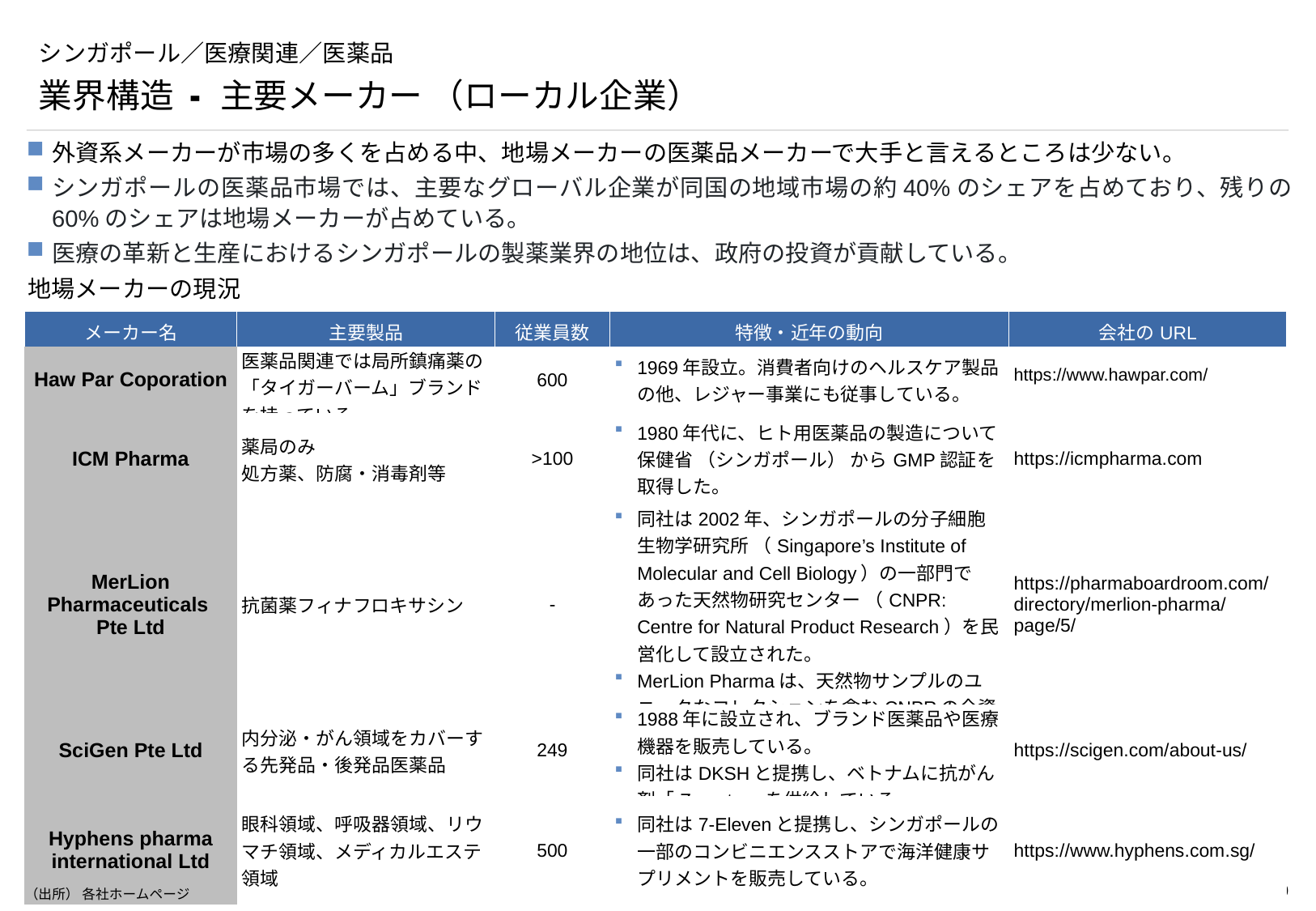

# シンガポール／医療関連／医薬品
業界構造 - 主要メーカー （ローカル企業）
外資系メーカーが市場の多くを占める中、地場メーカーの医薬品メーカーで大手と言えるところは少ない。
シンガポールの医薬品市場では、主要なグローバル企業が同国の地域市場の約40%のシェアを占めており、残りの60%のシェアは地場メーカーが占めている。
医療の革新と生産におけるシンガポールの製薬業界の地位は、政府の投資が貢献している。
地場メーカーの現況
| メーカー名 | 主要製品 | 従業員数 | 特徴・近年の動向 | 会社のURL |
| --- | --- | --- | --- | --- |
| Haw Par Coporation | 医薬品関連では局所鎮痛薬の「タイガーバーム」ブランドを持っている。 | 600 | 1969年設立。消費者向けのヘルスケア製品の他、レジャー事業にも従事している。 | https://www.hawpar.com/ |
| ICM Pharma | 薬局のみ 処方薬、防腐・消毒剤等 | >100 | 1980年代に、ヒト用医薬品の製造について保健省 （シンガポール） からGMP認証を取得した。 | https://icmpharma.com |
| MerLion Pharmaceuticals Pte Ltd | 抗菌薬フィナフロキサシン | - | 同社は2002年、シンガポールの分子細胞生物学研究所 （Singapore’s Institute of Molecular and Cell Biology）の一部門であった天然物研究センター （CNPR: Centre for Natural Product Research）を民営化して設立された。 MerLion Pharmaは、天然物サンプルのユニークなコレクションを含むCNPRの全資産を買収した。 | https://pharmaboardroom.com/directory/merlion-pharma/page/5/ |
| SciGen Pte Ltd | 内分泌・がん領域をカバーする先発品・後発品医薬品 | 249 | 1988年に設立され、ブランド医薬品や医療機器を販売している。 同社はDKSHと提携し、ベトナムに抗がん剤「Zometa」を供給している。 | https://scigen.com/about-us/ |
| Hyphens pharma international Ltd | 眼科領域、呼吸器領域、リウマチ領域、メディカルエステ領域 | 500 | 同社は7-Elevenと提携し、シンガポールの一部のコンビニエンスストアで海洋健康サプリメントを販売している。 | https://www.hyphens.com.sg/ |

（出所） 各社ホームページ